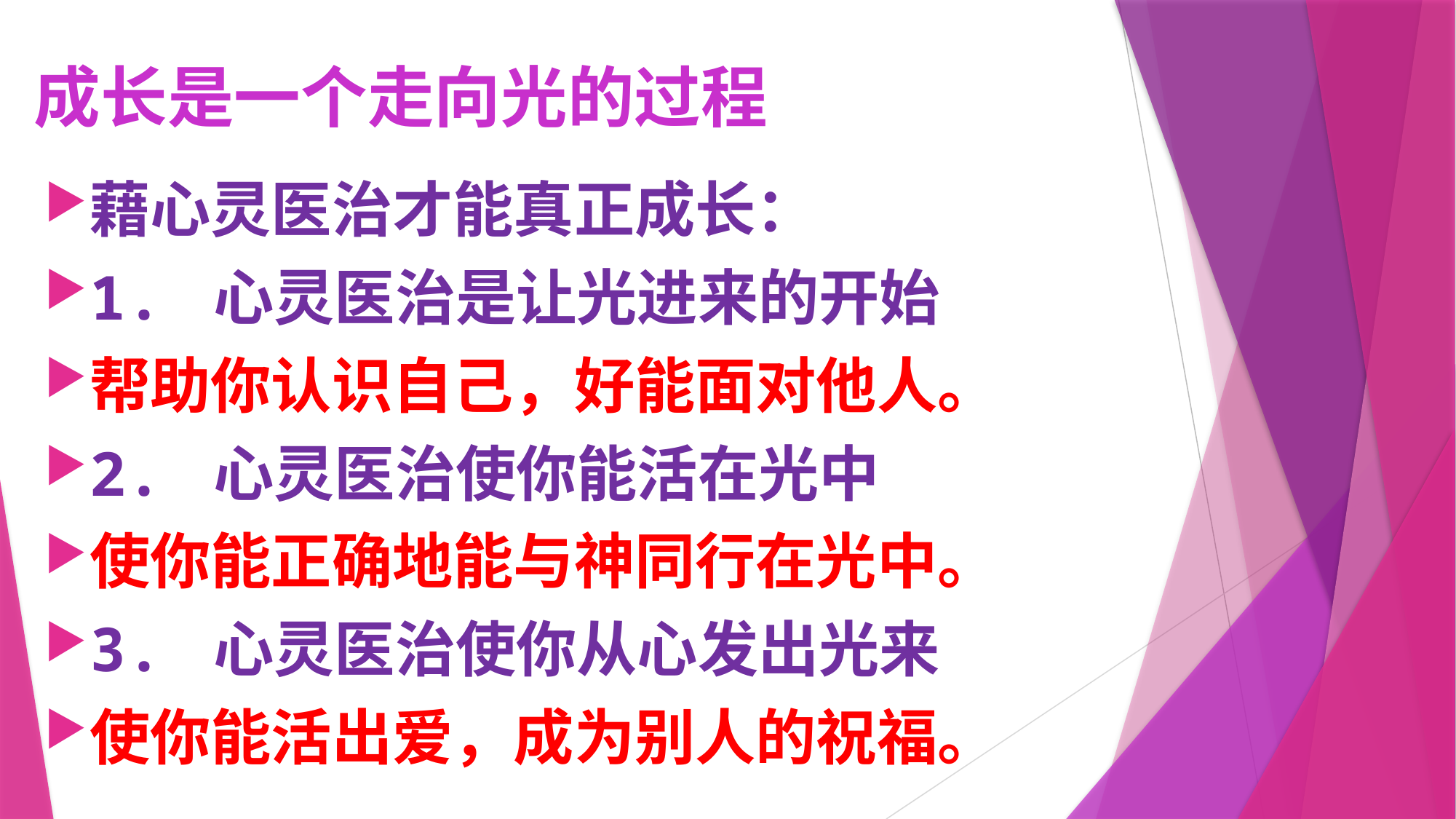

# 成长是一个走向光的过程
藉心灵医治才能真正成长：
1. 心灵医治是让光进来的开始
帮助你认识自己，好能面对他人。
2. 心灵医治使你能活在光中
使你能正确地能与神同行在光中。
3. 心灵医治使你从心发出光来
使你能活出爱，成为别人的祝福。